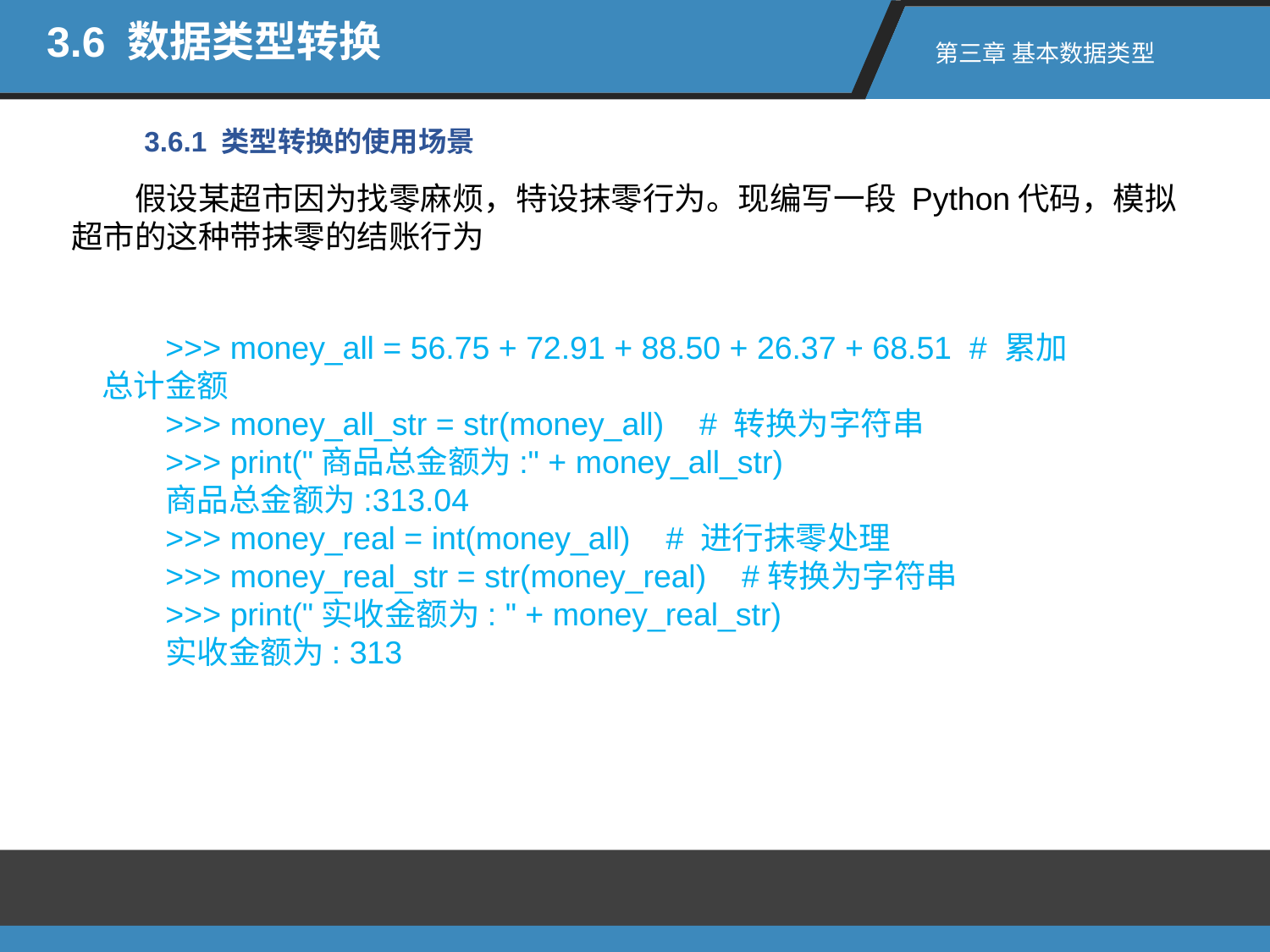

3.6 数据类型转换
第三章 基本数据类型
3.6.1 类型转换的使用场景
假设某超市因为找零麻烦，特设抹零行为。现编写一段 Python代码，模拟超市的这种带抹零的结账行为
>>> money_all = 56.75 + 72.91 + 88.50 + 26.37 + 68.51  # 累加总计金额
>>> money_all_str = str(money_all)    # 转换为字符串
>>> print("商品总金额为:" + money_all_str)
商品总金额为:313.04
>>> money_real = int(money_all)    # 进行抹零处理
>>> money_real_str = str(money_real)    #转换为字符串
>>> print("实收金额为: " + money_real_str)
实收金额为: 313